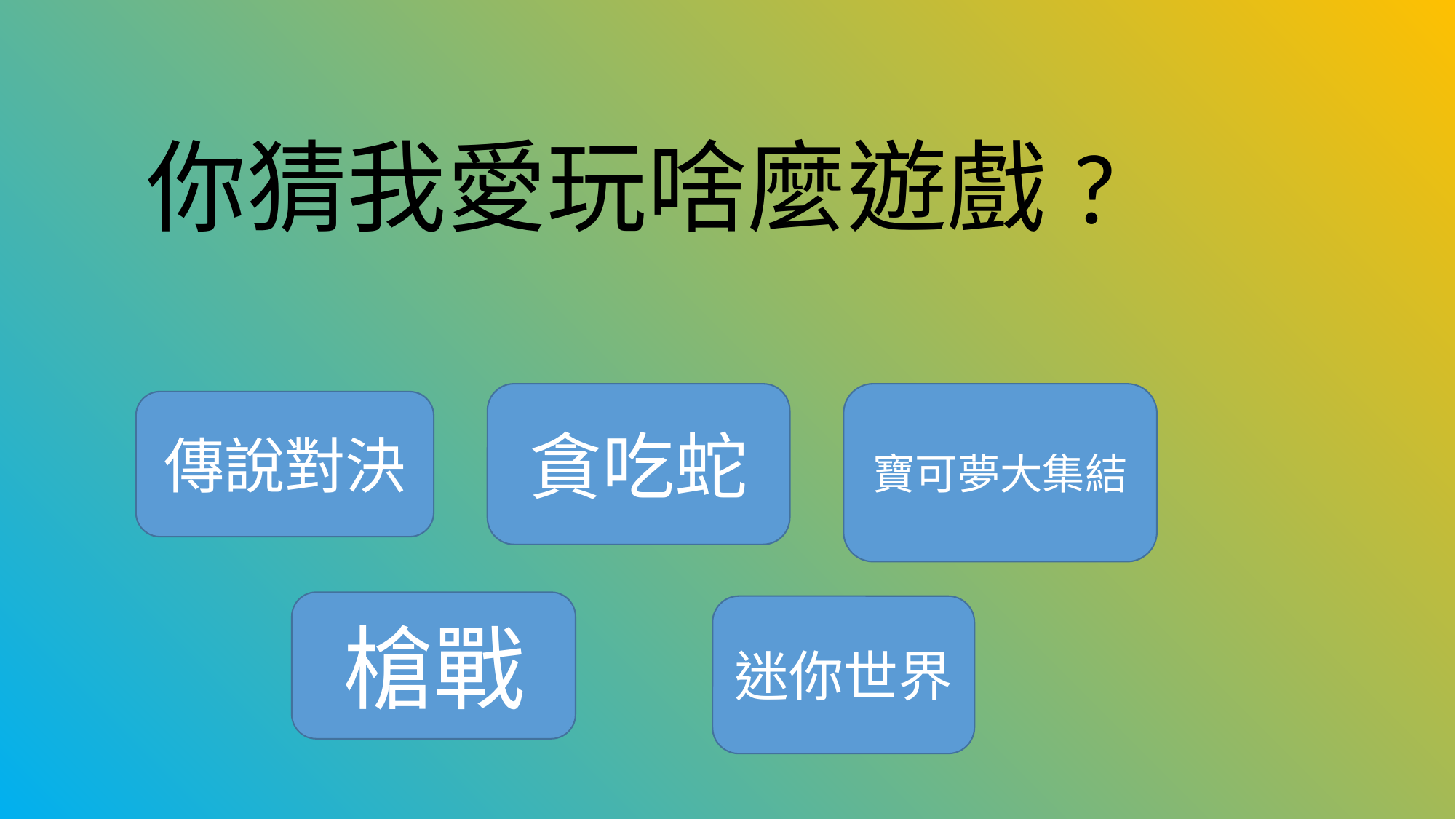

# 你猜我愛玩啥麼遊戲?
貪吃蛇
寶可夢大集結
傳說對決
槍戰
迷你世界